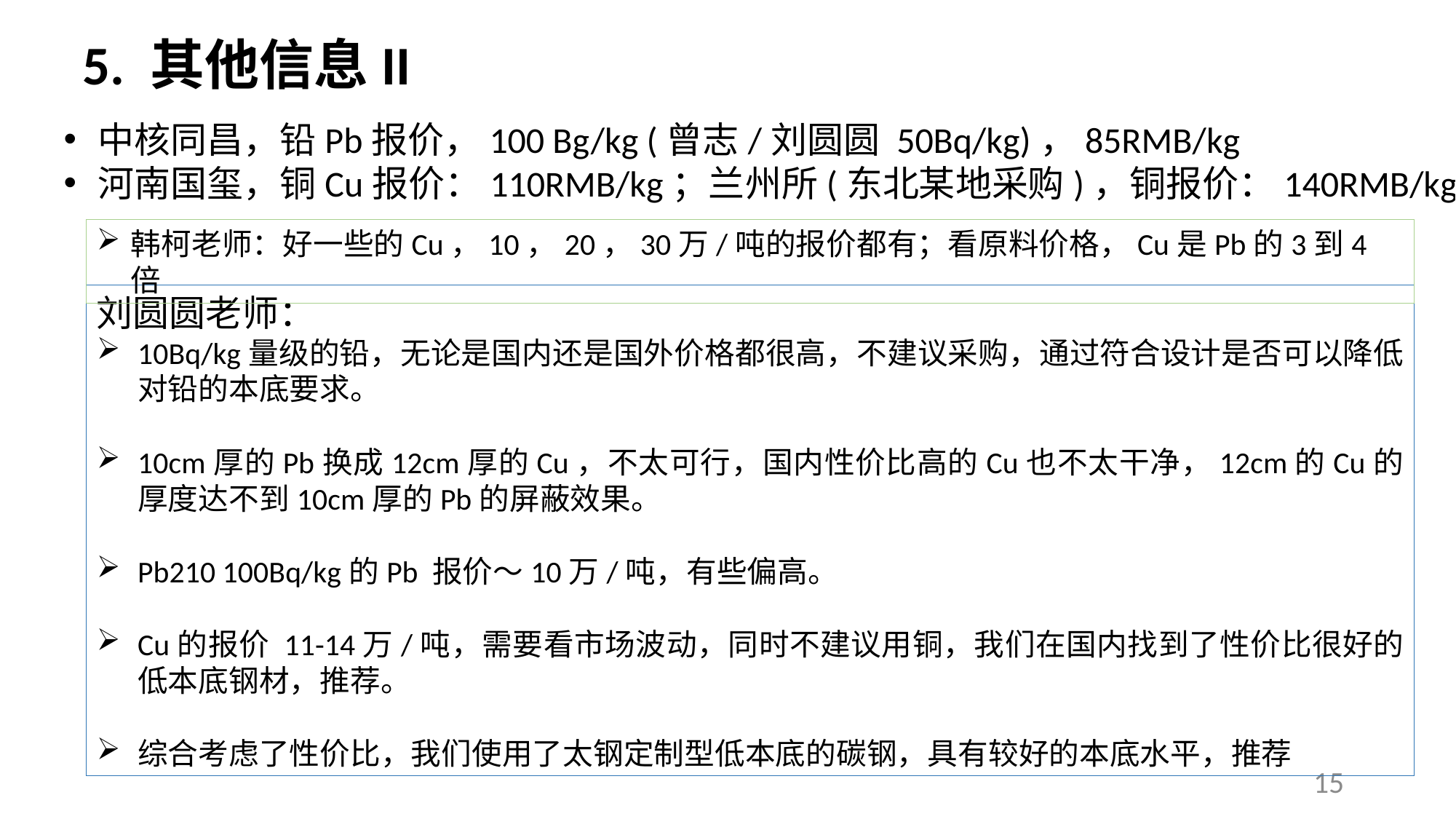

5. 其他信息II
中核同昌，铅Pb报价，100 Bg/kg (曾志/刘圆圆 50Bq/kg)，85RMB/kg
河南国玺，铜Cu报价：110RMB/kg；兰州所(东北某地采购)，铜报价：140RMB/kg
韩柯老师：好一些的Cu，10，20，30万/吨的报价都有；看原料价格，Cu是Pb的3到4倍
刘圆圆老师：
10Bq/kg量级的铅，无论是国内还是国外价格都很高，不建议采购，通过符合设计是否可以降低对铅的本底要求。

10cm厚的Pb换成12cm厚的Cu，不太可行，国内性价比高的Cu也不太干净，12cm的Cu的厚度达不到10cm厚的Pb的屏蔽效果。

Pb210 100Bq/kg的Pb 报价～10万/吨，有些偏高。

Cu的报价 11-14万/吨，需要看市场波动，同时不建议用铜，我们在国内找到了性价比很好的低本底钢材，推荐。

综合考虑了性价比，我们使用了太钢定制型低本底的碳钢，具有较好的本底水平，推荐
15